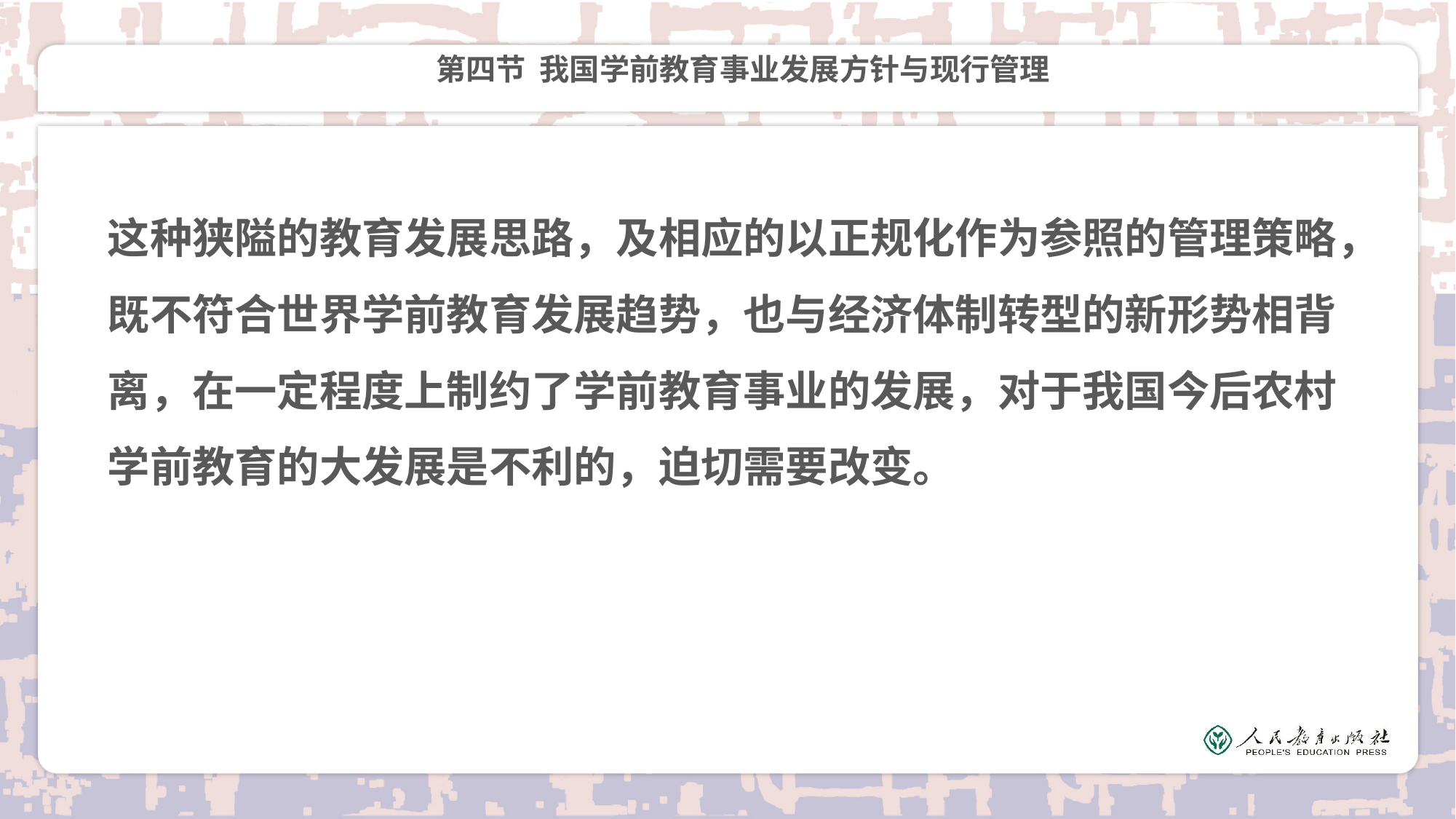

# 第四节  我国学前教育事业发展方针与现行管理
这种狭隘的教育发展思路，及相应的以正规化作为参照的管理策略，既不符合世界学前教育发展趋势，也与经济体制转型的新形势相背离，在一定程度上制约了学前教育事业的发展，对于我国今后农村学前教育的大发展是不利的，迫切需要改变。